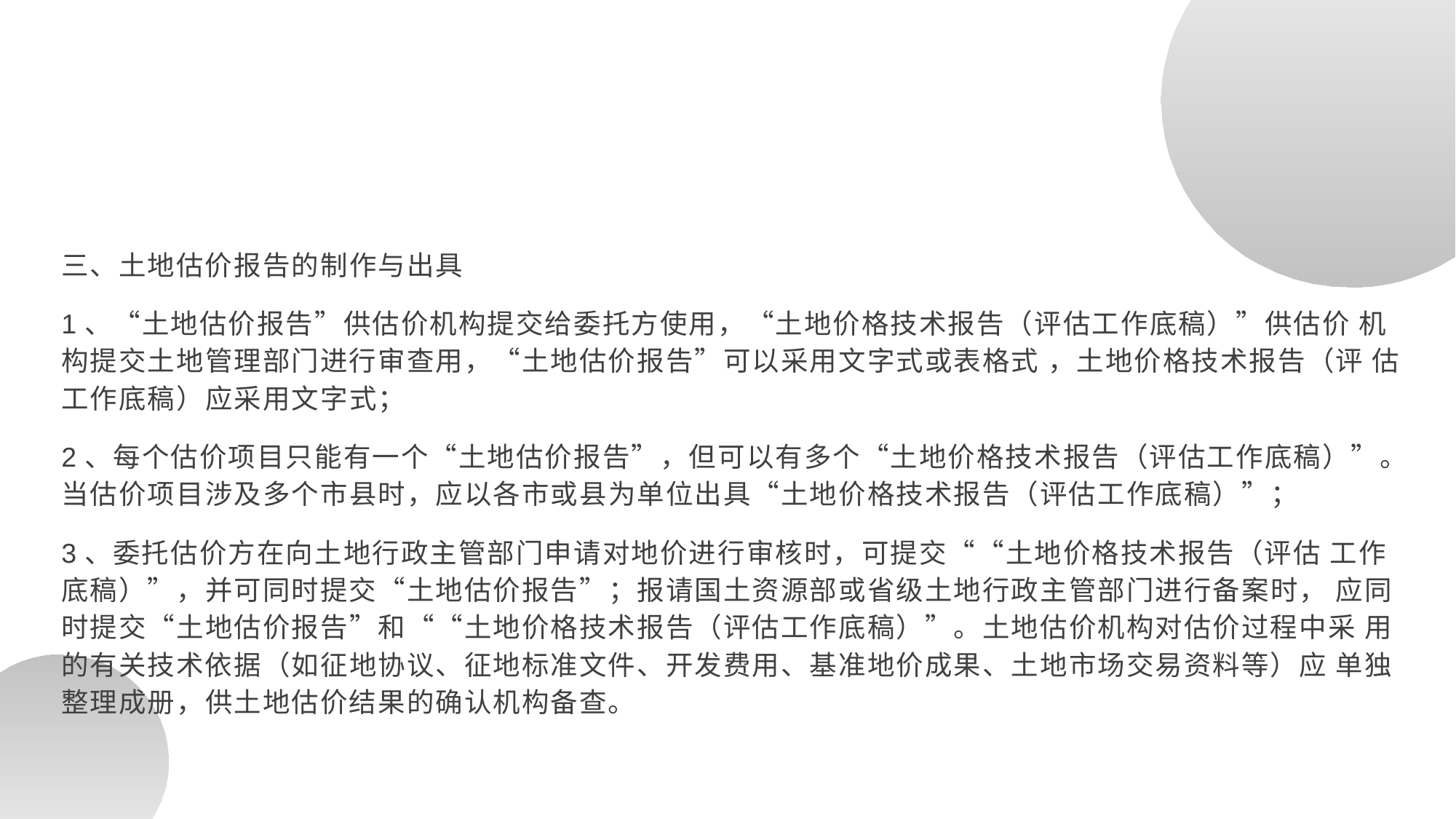

三、土地估价报告的制作与出具
1、“土地估价报告”供估价机构提交给委托方使用，“土地价格技术报告（评估工作底稿）”供估价 机构提交土地管理部门进行审查用，“土地估价报告”可以采用文字式或表格式 ，土地价格技术报告（评 估工作底稿）应采用文字式；
2、每个估价项目只能有一个“土地估价报告”，但可以有多个“土地价格技术报告（评估工作底稿）”。 当估价项目涉及多个市县时，应以各市或县为单位出具“土地价格技术报告（评估工作底稿）”；
3、委托估价方在向土地行政主管部门申请对地价进行审核时，可提交““土地价格技术报告（评估 工作底稿）”，并可同时提交“土地估价报告”；报请国土资源部或省级土地行政主管部门进行备案时， 应同时提交“土地估价报告”和““土地价格技术报告（评估工作底稿）”。土地估价机构对估价过程中采 用的有关技术依据（如征地协议、征地标准文件、开发费用、基准地价成果、土地市场交易资料等）应 单独整理成册，供土地估价结果的确认机构备查。